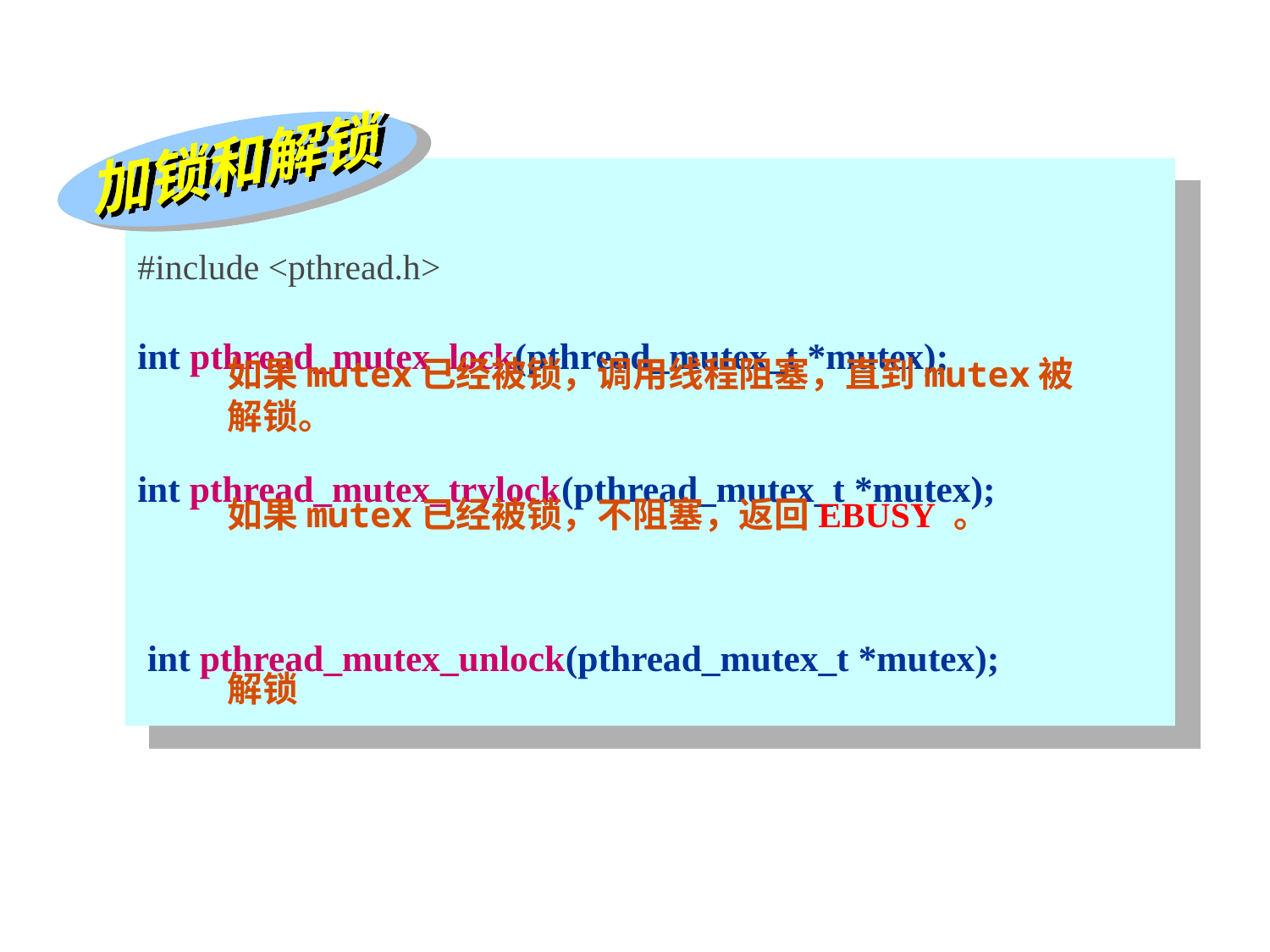

加锁和解锁

#include <pthread.h>
int pthread_mutex_lock(pthread_mutex_t *mutex);
如果mutex已经被锁，调用线程阻塞，直到mutex被解锁。
int pthread_mutex_trylock(pthread_mutex_t *mutex);
如果mutex已经被锁，不阻塞，返回EBUSY 。
int pthread_mutex_unlock(pthread_mutex_t *mutex);
解锁